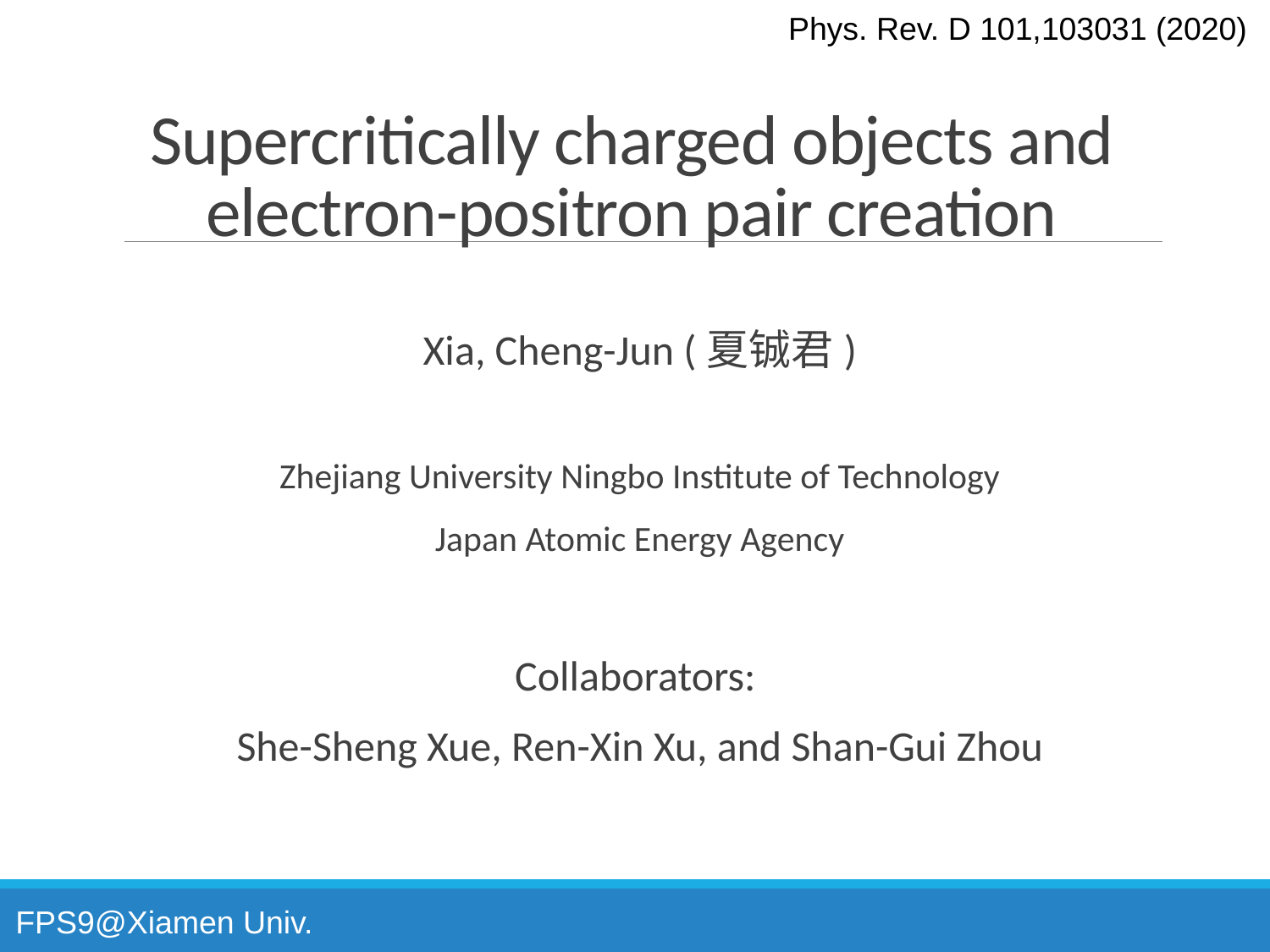

Phys. Rev. D 101,103031 (2020)
# Supercritically charged objects and electron-positron pair creation
Xia, Cheng-Jun (夏铖君)

Zhejiang University Ningbo Institute of Technology
Japan Atomic Energy Agency

Collaborators:
She-Sheng Xue, Ren-Xin Xu, and Shan-Gui Zhou